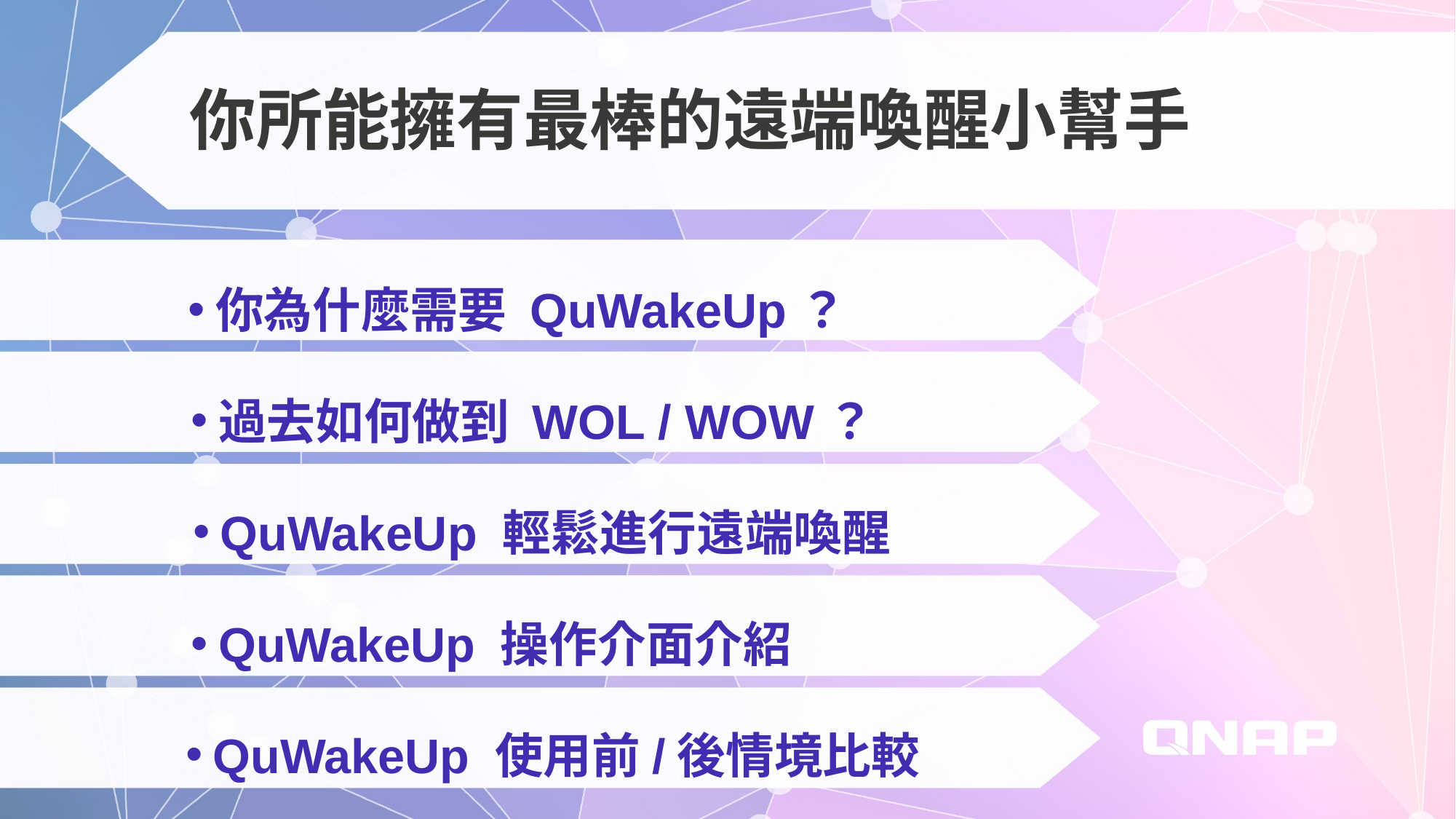

你所能擁有最棒的遠端喚醒小幫手
你為什麼需要 QuWakeUp？
過去如何做到 WOL / WOW？
QuWakeUp 輕鬆進行遠端喚醒
QuWakeUp 操作介面介紹
QuWakeUp 使用前/後情境比較